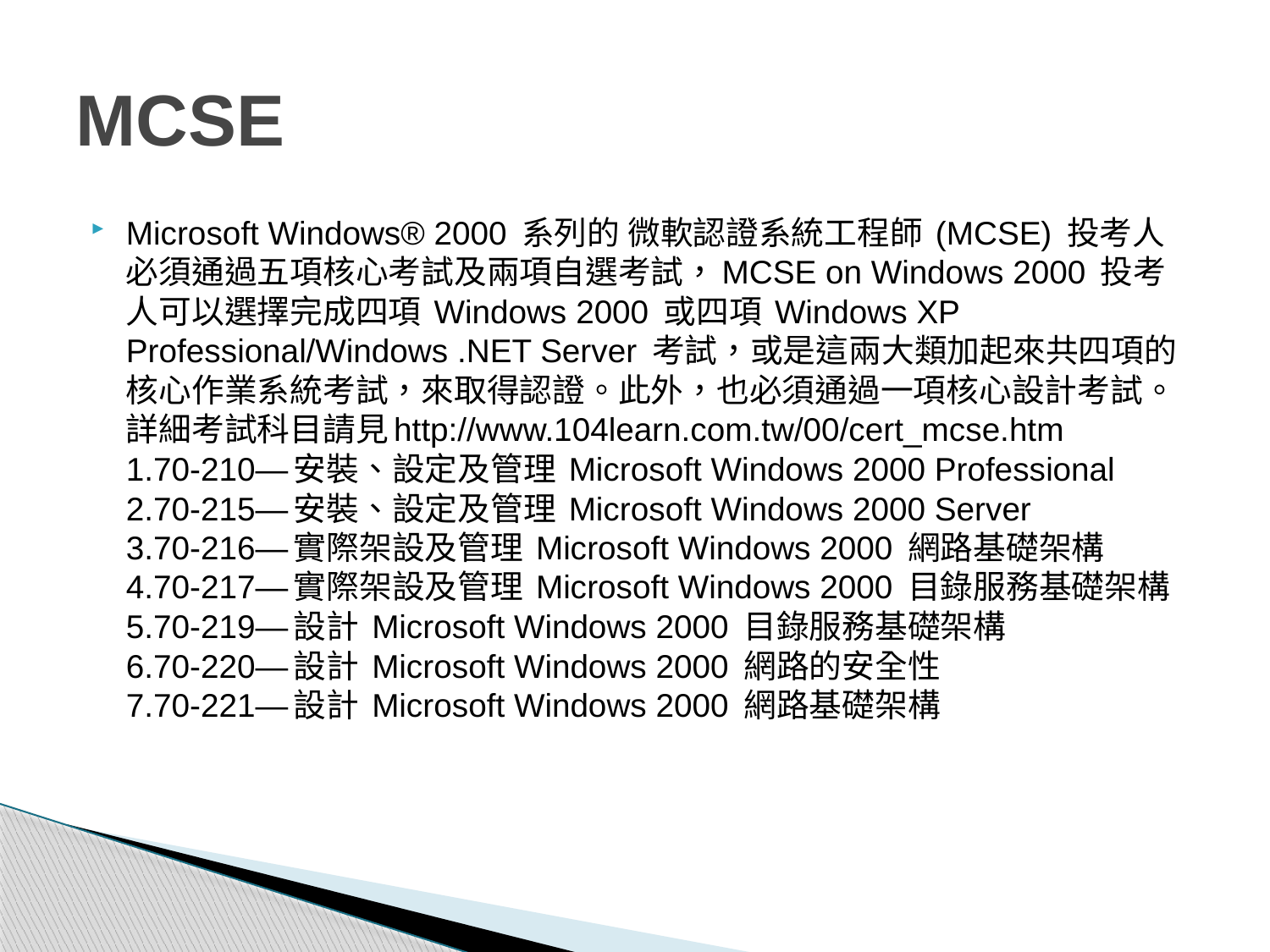

# MCSE
Microsoft Windows® 2000 系列的 微軟認證系統工程師 (MCSE) 投考人必須通過五項核心考試及兩項自選考試，MCSE on Windows 2000 投考人可以選擇完成四項 Windows 2000 或四項 Windows XP Professional/Windows .NET Server 考試，或是這兩大類加起來共四項的核心作業系統考試，來取得認證。此外，也必須通過一項核心設計考試。詳細考試科目請見http://www.104learn.com.tw/00/cert_mcse.htm 
1.70-210—安裝、設定及管理 Microsoft Windows 2000 Professional
2.70-215—安裝、設定及管理 Microsoft Windows 2000 Server
3.70-216—實際架設及管理 Microsoft Windows 2000 網路基礎架構
4.70-217—實際架設及管理 Microsoft Windows 2000 目錄服務基礎架構
5.70-219—設計 Microsoft Windows 2000 目錄服務基礎架構
6.70-220—設計 Microsoft Windows 2000 網路的安全性
7.70-221—設計 Microsoft Windows 2000 網路基礎架構